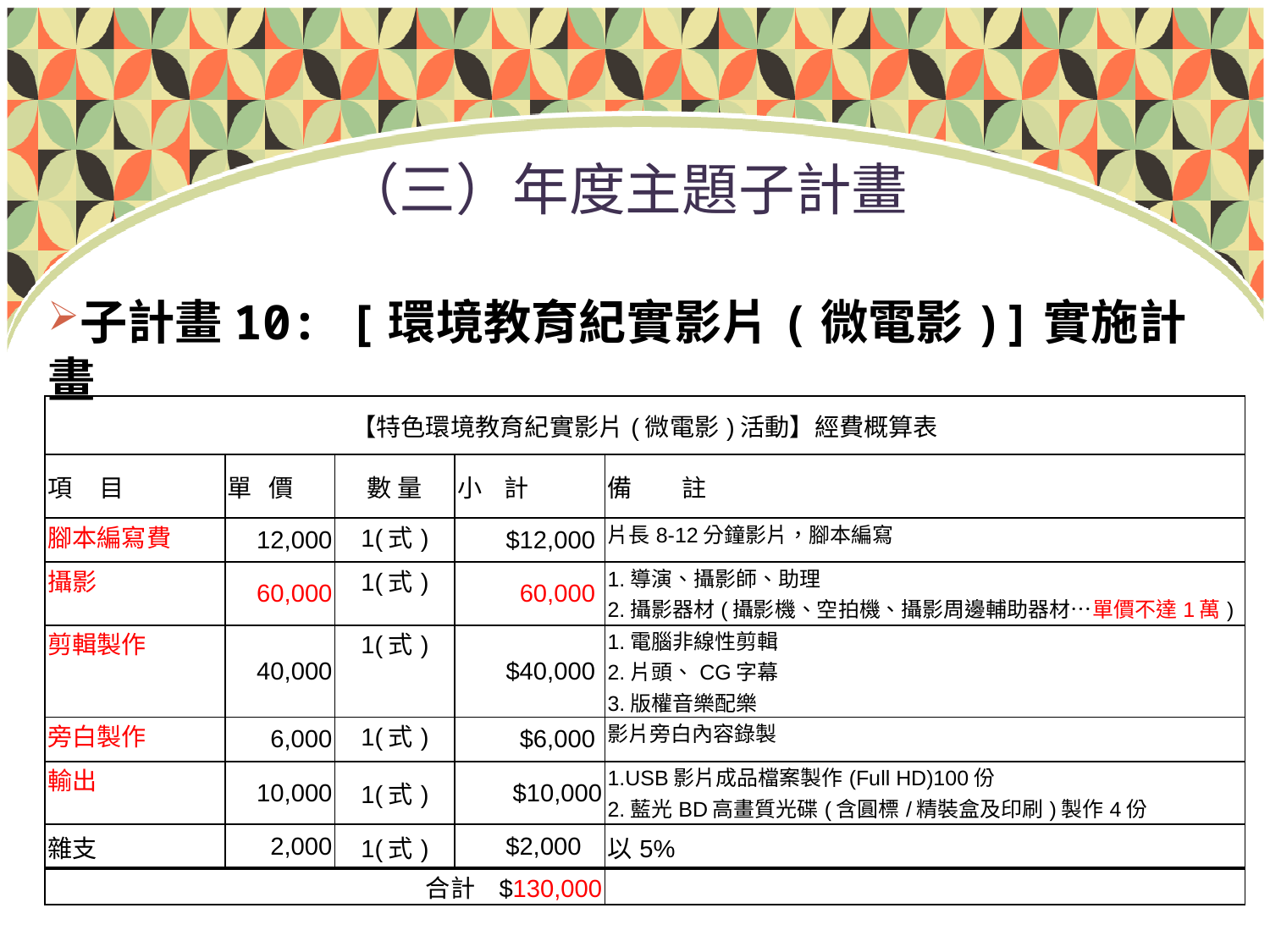

# （三）年度主題子計畫
子計畫10: [環境教育紀實影片(微電影)]實施計畫

| 【特色環境教育紀實影片(微電影)活動】經費概算表 |  |  |  |  |
| --- | --- | --- | --- | --- |
| 項 目 | 單 價 | 數 量 | 小 計 | 備 註 |
| 腳本編寫費 | 12,000 | 1(式) | $12,000 | 片長8-12分鐘影片，腳本編寫 |
| 攝影 | 60,000 | 1(式) | 60,000 | 1.導演、攝影師、助理 2.攝影器材(攝影機、空拍機、攝影周邊輔助器材…單價不達1萬) |
| 剪輯製作 | 40,000 | 1(式) | $40,000 | 1.電腦非線性剪輯 2.片頭、CG字幕 3.版權音樂配樂 |
| 旁白製作 | 6,000 | 1(式) | $6,000 | 影片旁白內容錄製 |
| 輸出 | 10,000 | 1(式) | $10,000 | 1.USB影片成品檔案製作(Full HD)100份 2.藍光BD高畫質光碟(含圓標/精裝盒及印刷)製作4份 |
| 雜支 | 2,000 | 1(式) | $2,000 | 以5% |
| 合計 $130,000 |  |  |  |  |